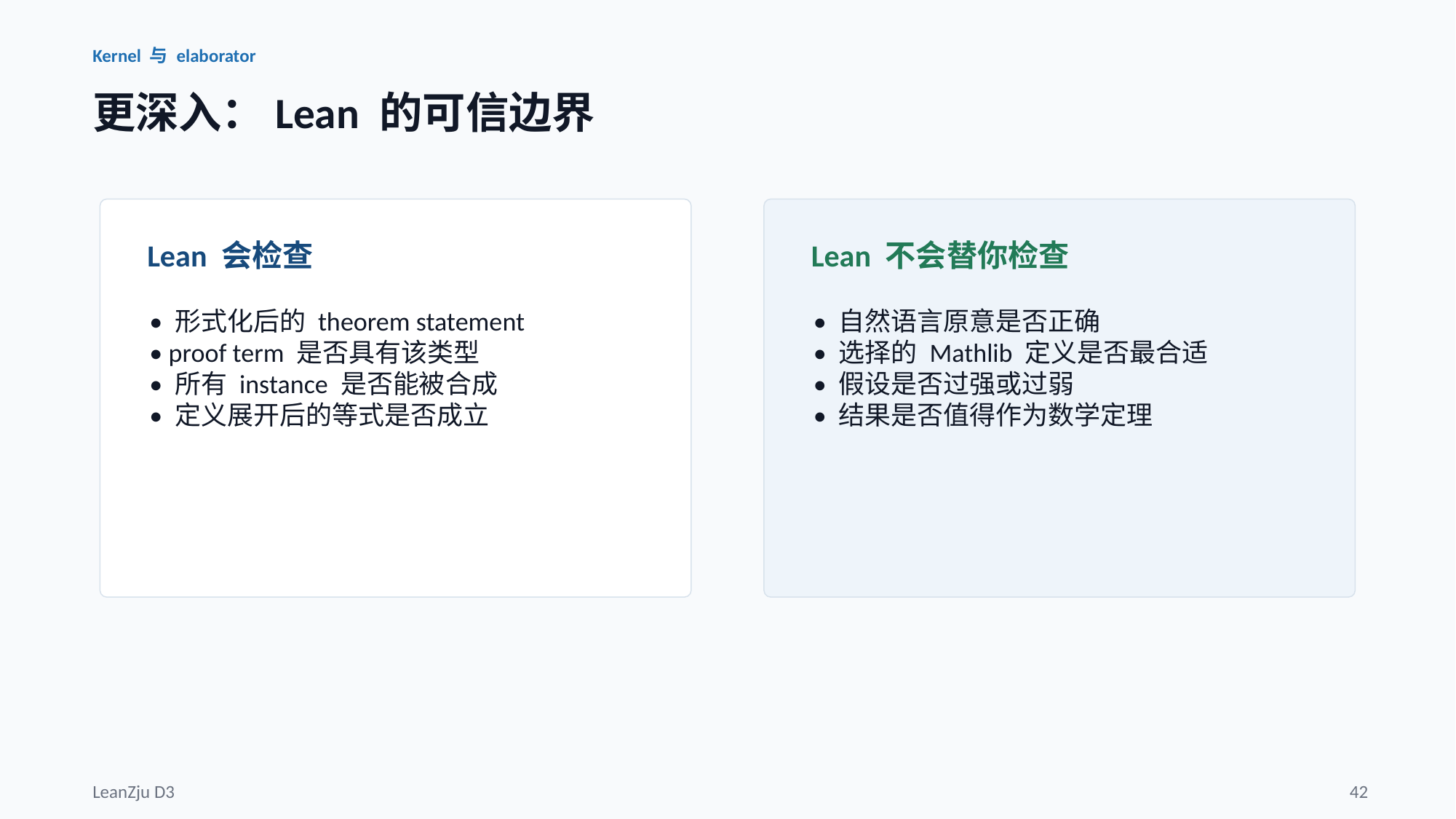

Kernel 与 elaborator
更深入：Lean 的可信边界

Lean 会检查
Lean 不会替你检查
• 形式化后的 theorem statement
• proof term 是否具有该类型
• 所有 instance 是否能被合成
• 定义展开后的等式是否成立
• 自然语言原意是否正确
• 选择的 Mathlib 定义是否最合适
• 假设是否过强或过弱
• 结果是否值得作为数学定理
LeanZju D3
42